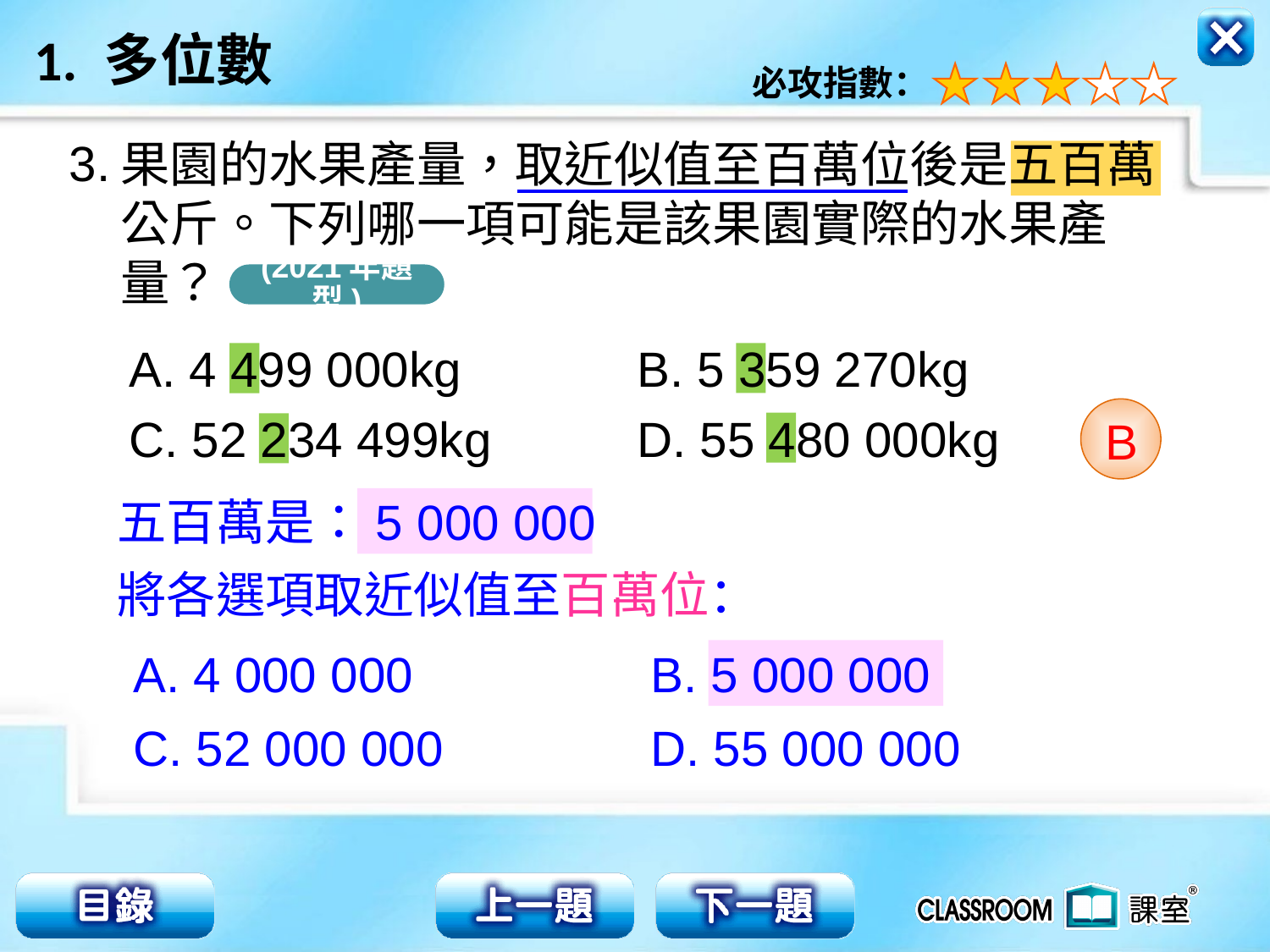

3.
果園的水果產量，取近似值至百萬位後是五百萬
公斤。下列哪一項可能是該果園實際的水果產
量？

(2021年題型)
A. 4 499 000kg 		B. 5 359 270kg
C. 52 234 499kg 		D. 55 480 000kg

B

五百萬是：5 000 000

將各選項取近似值至百萬位：
A. 4 000 000
B. 5 000 000

C. 52 000 000
D. 55 000 000